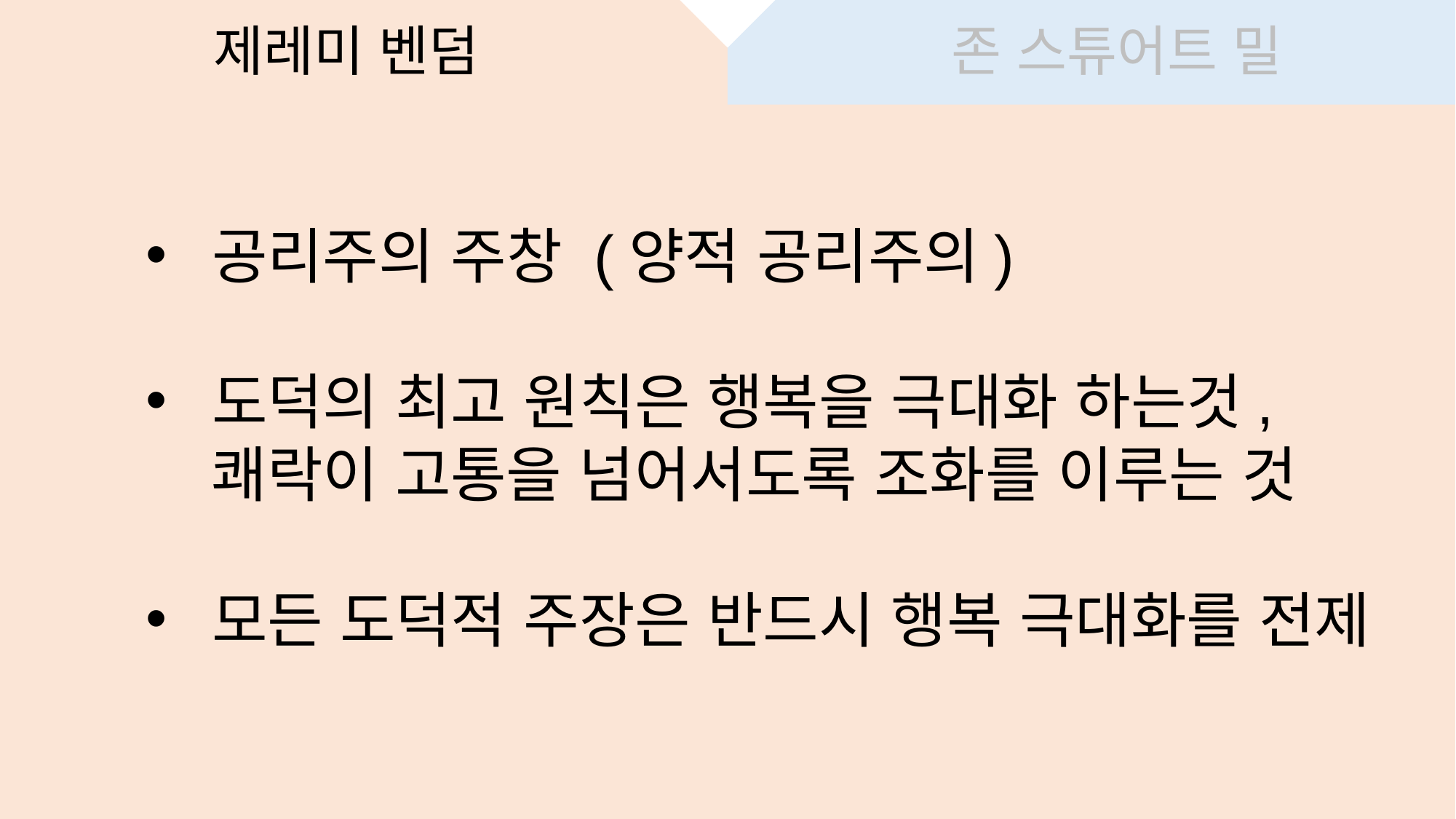

제레미 벤덤
존 스튜어트 밀
#

 공리주의 주창 (양적 공리주의)

 도덕의 최고 원칙은 행복을 극대화 하는것,
   쾌락이 고통을 넘어서도록 조화를 이루는 것

 모든 도덕적 주장은 반드시 행복 극대화를 전제